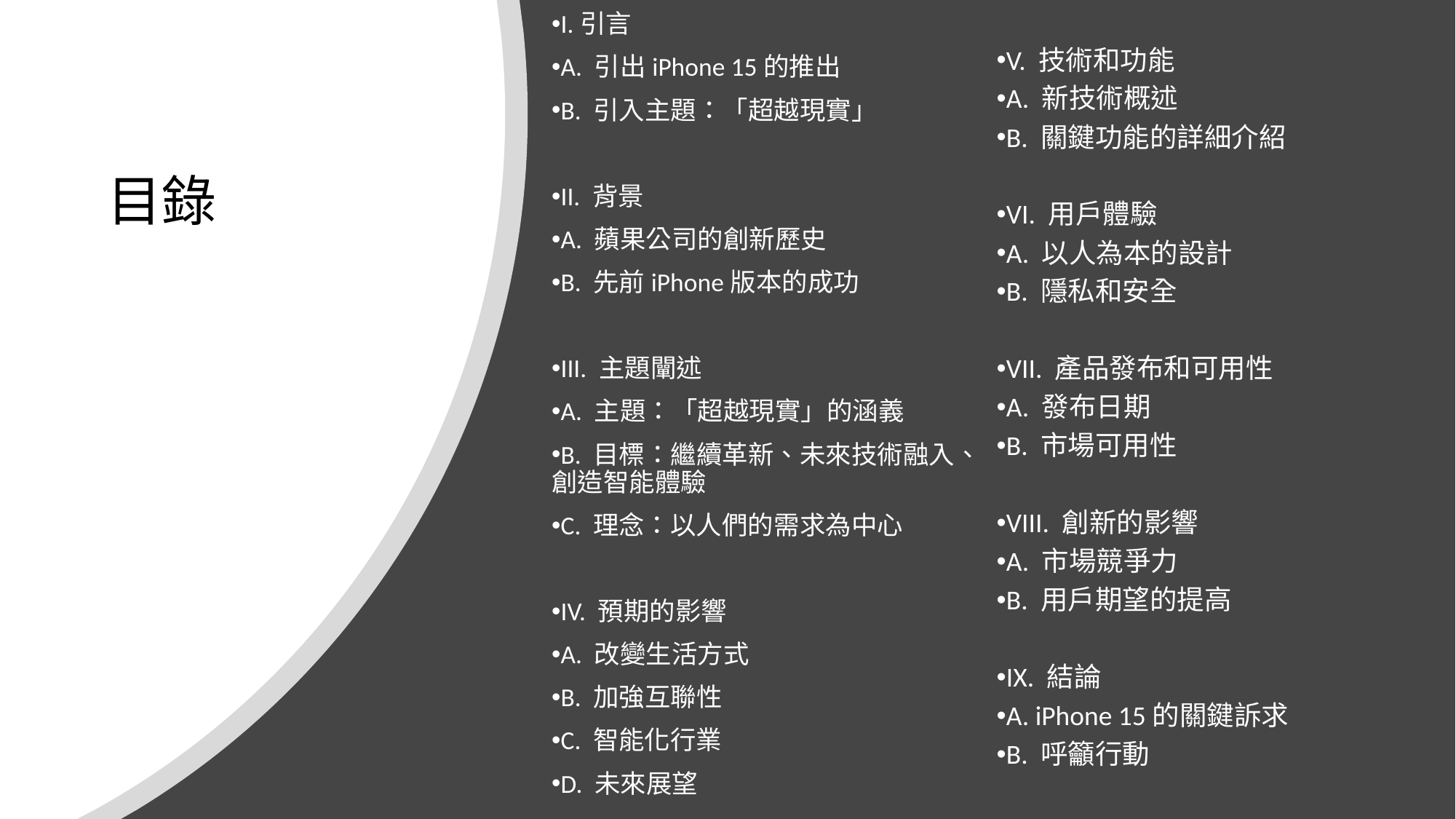

I.引言
A. 引出iPhone 15的推出
B. 引入主題：「超越現實」

II. 背景
A. 蘋果公司的創新歷史
B. 先前iPhone版本的成功

III. 主題闡述
A. 主題：「超越現實」的涵義
B. 目標：繼續革新、未來技術融入、創造智能體驗
C. 理念：以人們的需求為中心

IV. 預期的影響
A. 改變生活方式
B. 加強互聯性
C. 智能化行業
D. 未來展望

V. 技術和功能
A. 新技術概述
B. 關鍵功能的詳細介紹

VI. 用戶體驗
A. 以人為本的設計
B. 隱私和安全

VII. 產品發布和可用性
A. 發布日期
B. 市場可用性

VIII. 創新的影響
A. 市場競爭力
B. 用戶期望的提高

IX. 結論
A. iPhone 15的關鍵訴求
B. 呼籲行動

# 目錄